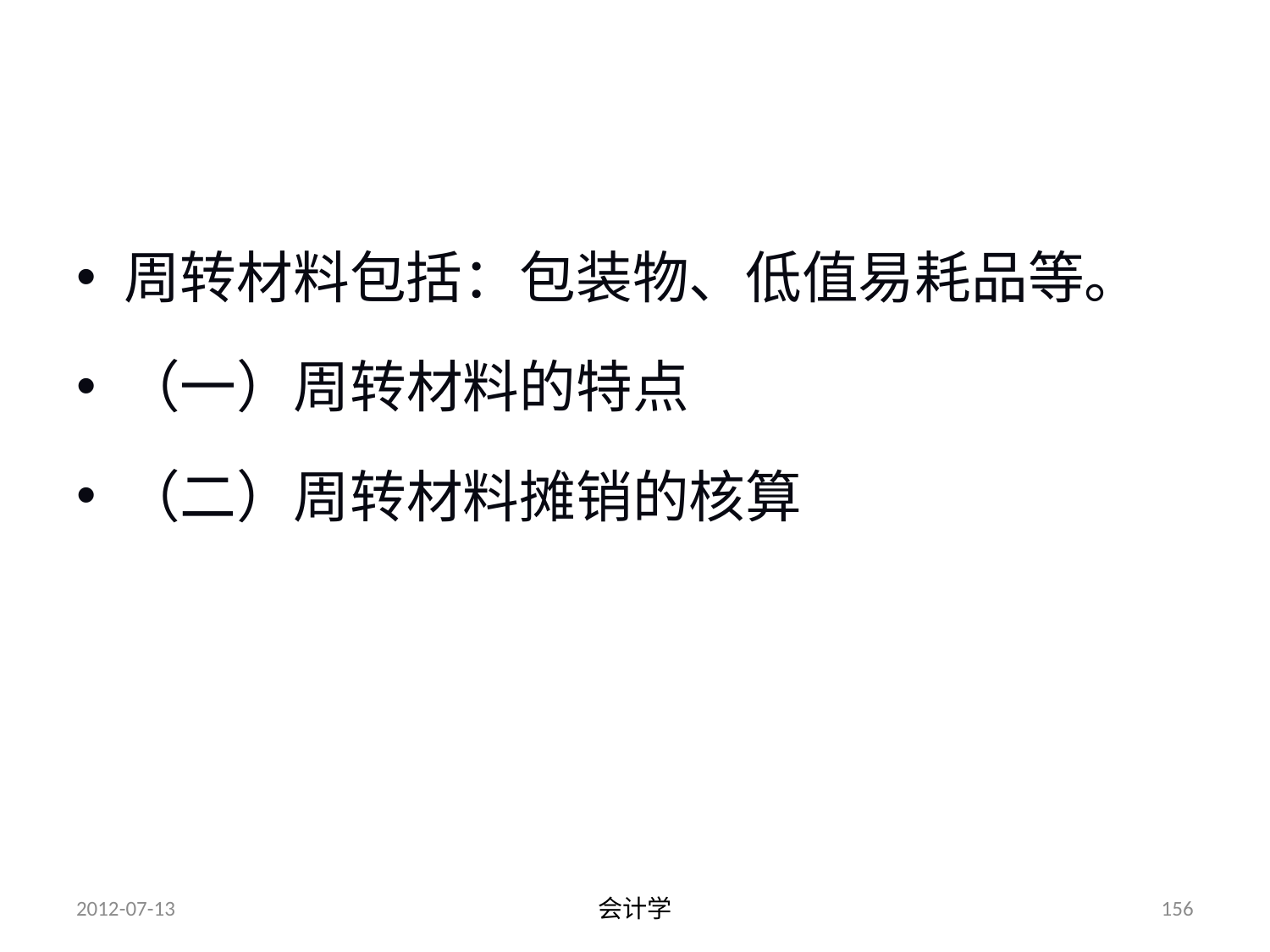

# 六、周转材料的核算
周转材料包括：包装物、低值易耗品等。
（一）周转材料的特点
（二）周转材料摊销的核算
2012-07-13
会计学
156